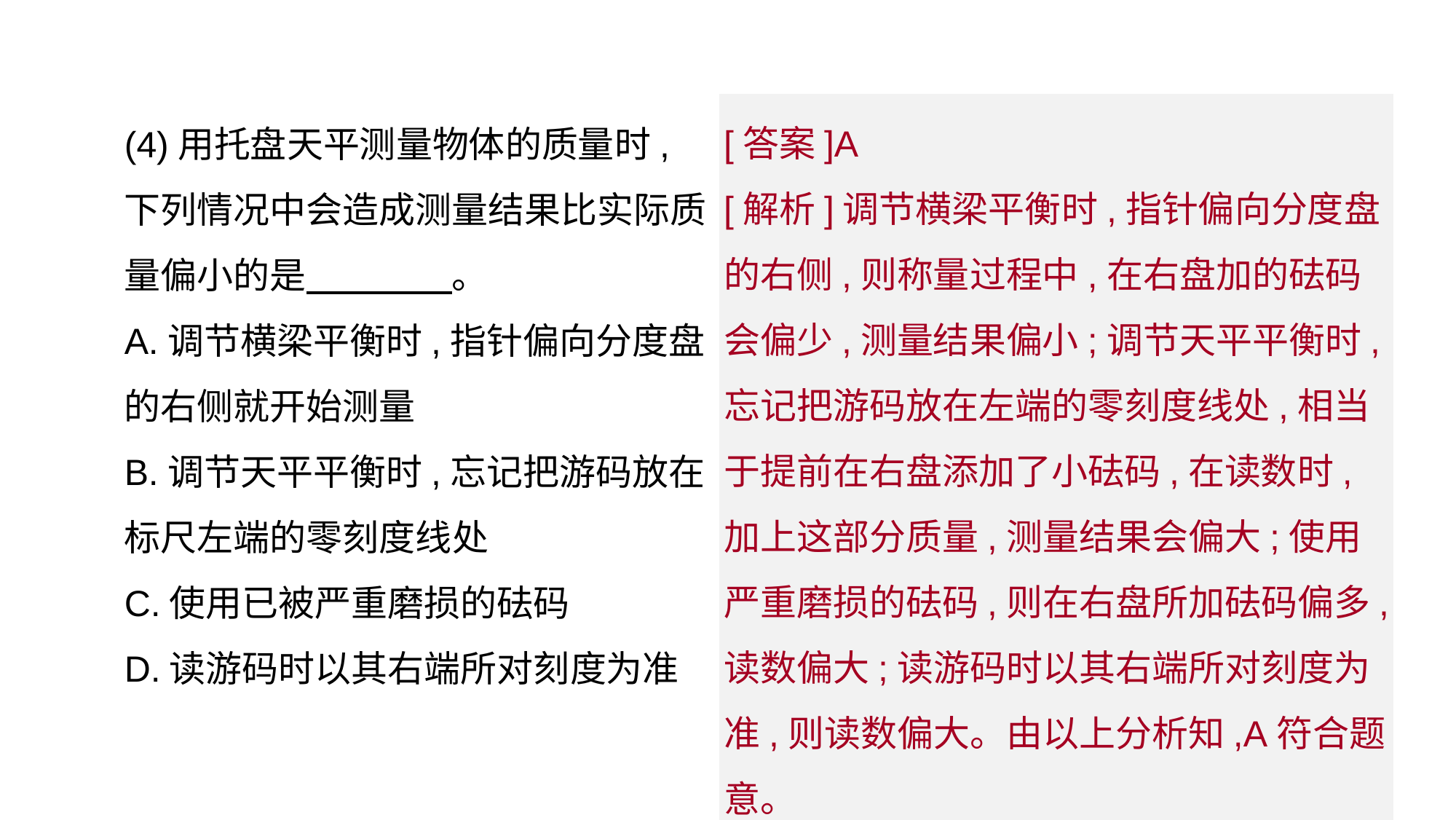

[答案]A
[解析]调节横梁平衡时,指针偏向分度盘的右侧,则称量过程中,在右盘加的砝码会偏少,测量结果偏小;调节天平平衡时,忘记把游码放在左端的零刻度线处,相当于提前在右盘添加了小砝码,在读数时,加上这部分质量,测量结果会偏大;使用严重磨损的砝码,则在右盘所加砝码偏多,读数偏大;读游码时以其右端所对刻度为准,则读数偏大。由以上分析知,A符合题意。
(4)用托盘天平测量物体的质量时,下列情况中会造成测量结果比实际质量偏小的是　　　　。
A.调节横梁平衡时,指针偏向分度盘的右侧就开始测量
B.调节天平平衡时,忘记把游码放在标尺左端的零刻度线处
C.使用已被严重磨损的砝码
D.读游码时以其右端所对刻度为准